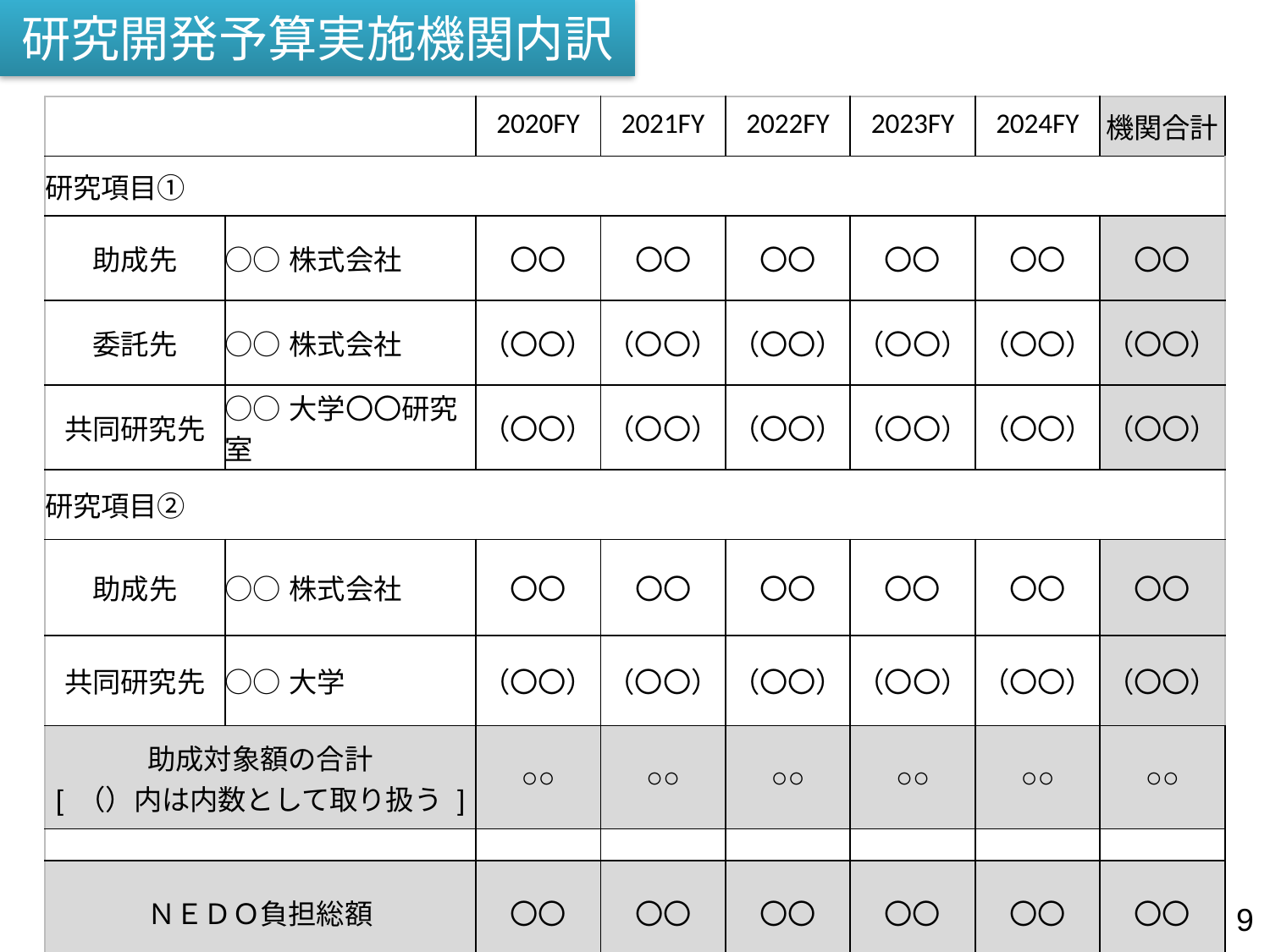

# 研究開発予算実施機関内訳
|  |  | 2020FY | 2021FY | 2022FY | 2023FY | 2024FY | 機関合計 |
| --- | --- | --- | --- | --- | --- | --- | --- |
| 研究項目① |  |  |  |  |  |  |  |
| 助成先 | ○○株式会社 | 〇〇 | 〇〇 | 〇〇 | 〇〇 | 〇〇 | 〇〇 |
| 委託先 | ○○株式会社 | （〇〇） | （〇〇） | （〇〇） | （〇〇） | （〇〇） | （〇〇） |
| 共同研究先 | ○○大学〇〇研究室 | （〇〇） | （〇〇） | （〇〇） | （〇〇） | （〇〇） | （〇〇） |
| 研究項目② |  |  |  |  |  |  |  |
| 助成先 | ○○株式会社 | 〇〇 | 〇〇 | 〇〇 | 〇〇 | 〇〇 | 〇〇 |
| 共同研究先 | ○○大学 | （〇〇） | （〇〇） | （〇〇） | （〇〇） | （〇〇） | （〇〇） |
| 助成対象額の合計 [ （）内は内数として取り扱う ] |  | ○○ | ○○ | ○○ | ○○ | ○○ | ○○ |
|  |  |  |  |  |  |  |  |
| ＮＥＤＯ負担総額 |  | 〇〇 | 〇〇 | 〇〇 | 〇〇 | 〇〇 | 〇〇 |
9